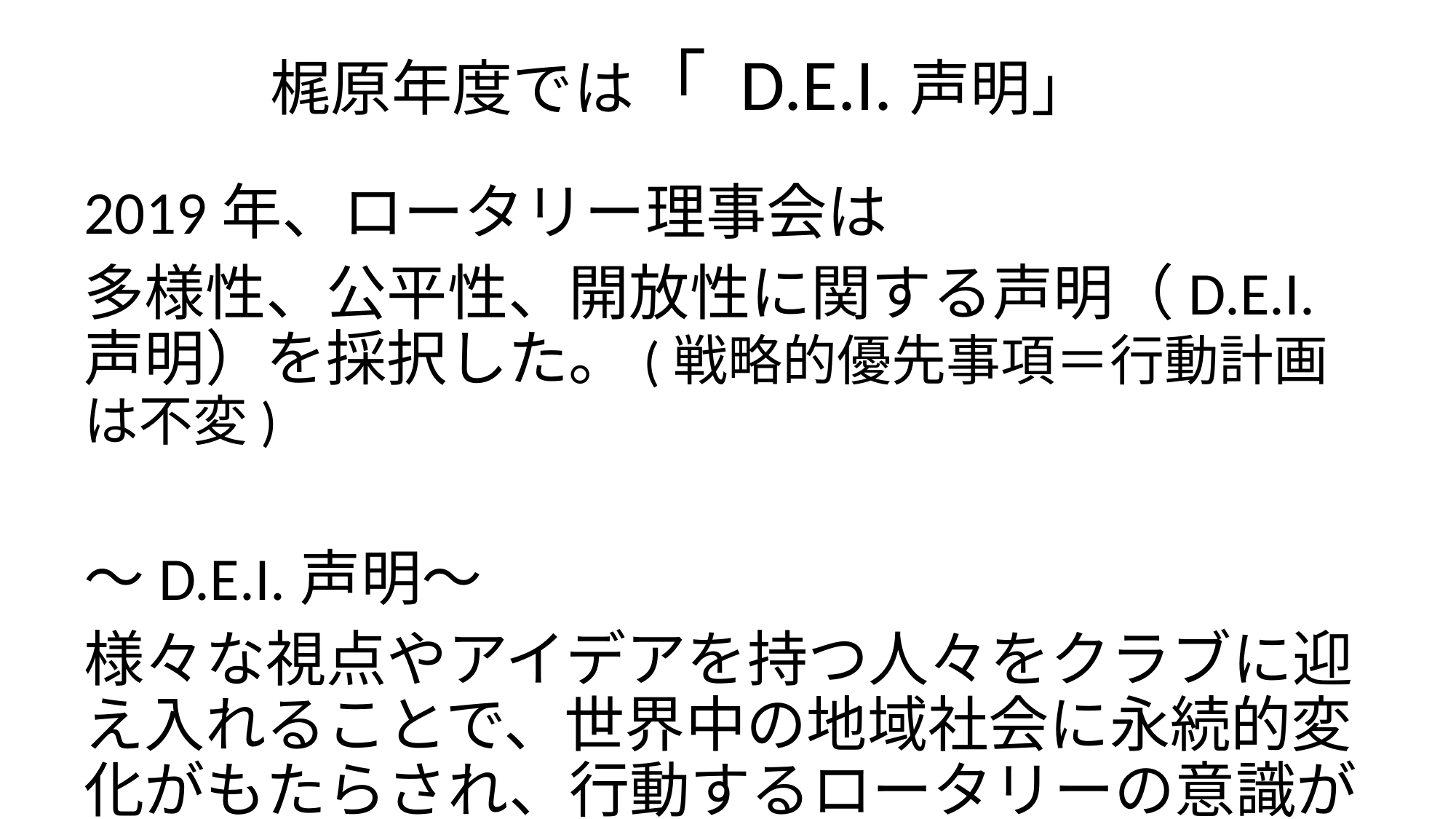

# 梶原年度では「 D.E.I.声明」
2019年、ロータリー理事会は
多様性、公平性、開放性に関する声明（D.E.I.声明）を採択した。(戦略的優先事項＝行動計画は不変)

～D.E.I.声明～
様々な視点やアイデアを持つ人々をクラブに迎え入れることで、世界中の地域社会に永続的変化がもたらされ、行動するロータリーの意識が高くなる。